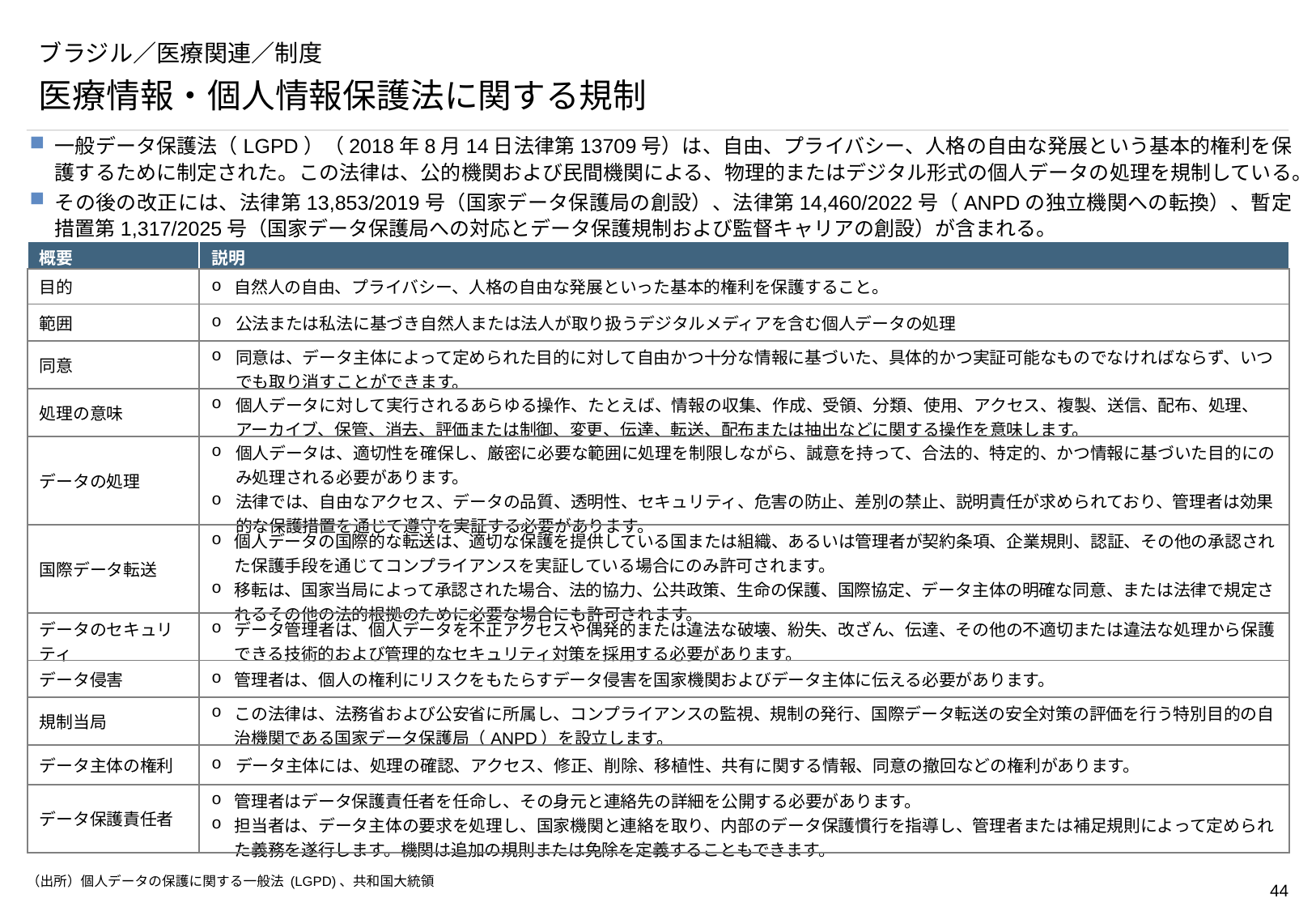

# ブラジル／医療関連／制度
医療情報・個人情報保護法に関する規制
一般データ保護法（LGPD）（2018年8月14日法律第13709号）は、自由、プライバシー、人格の自由な発展という基本的権利を保護するために制定された。この法律は、公的機関および民間機関による、物理的またはデジタル形式の個人データの処理を規制している。
その後の改正には、法律第13,853/2019号（国家データ保護局の創設）、法律第14,460/2022号（ANPDの独立機関への転換）、暫定措置第1,317/2025号（国家データ保護局への対応とデータ保護規制および監督キャリアの創設）が含まれる。

| 概要 | 説明 |
| --- | --- |
| 目的 | 自然人の自由、プライバシー、人格の自由な発展といった基本的権利を保護すること。 |
| 範囲 | 公法または私法に基づき自然人または法人が取り扱うデジタルメディアを含む個人データの処理 |
| 同意 | 同意は、データ主体によって定められた目的に対して自由かつ十分な情報に基づいた、具体的かつ実証可能なものでなければならず、いつでも取り消すことができます。 |
| 処理の意味 | 個人データに対して実行されるあらゆる操作、たとえば、情報の収集、作成、受領、分類、使用、アクセス、複製、送信、配布、処理、アーカイブ、保管、消去、評価または制御、変更、伝達、転送、配布または抽出などに関する操作を意味します。 |
| データの処理 | 個人データは、適切性を確保し、厳密に必要な範囲に処理を制限しながら、誠意を持って、合法的、特定的、かつ情報に基づいた目的にのみ処理される必要があります。 法律では、自由なアクセス、データの品質、透明性、セキュリティ、危害の防止、差別の禁止、説明責任が求められており、管理者は効果的な保護措置を通じて遵守を実証する必要があります。 |
| 国際データ転送 | 個人データの国際的な転送は、適切な保護を提供している国または組織、あるいは管理者が契約条項、企業規則、認証、その他の承認された保護手段を通じてコンプライアンスを実証している場合にのみ許可されます。 移転は、国家当局によって承認された場合、法的協力、公共政策、生命の保護、国際協定、データ主体の明確な同意、または法律で規定されるその他の法的根拠のために必要な場合にも許可されます。 |
| データのセキュリティ | データ管理者は、個人データを不正アクセスや偶発的または違法な破壊、紛失、改ざん、伝達、その他の不適切または違法な処理から保護できる技術的および管理的なセキュリティ対策を採用する必要があります。 |
| データ侵害 | 管理者は、個人の権利にリスクをもたらすデータ侵害を国家機関およびデータ主体に伝える必要があります。 |
| 規制当局 | この法律は、法務省および公安省に所属し、コンプライアンスの監視、規制の発行、国際データ転送の安全対策の評価を行う特別目的の自治機関である国家データ保護局（ANPD）を設立します。 |
| データ主体の権利 | データ主体には、処理の確認、アクセス、修正、削除、移植性、共有に関する情報、同意の撤回などの権利があります。 |
| データ保護責任者 | 管理者はデータ保護責任者を任命し、その身元と連絡先の詳細を公開する必要があります。 担当者は、データ主体の要求を処理し、国家機関と連絡を取り、内部のデータ保護慣行を指導し、管理者または補足規則によって定められた義務を遂行します。機関は追加の規則または免除を定義することもできます。 |
（出所）個人データの保護に関する一般法 (LGPD)、共和国大統領